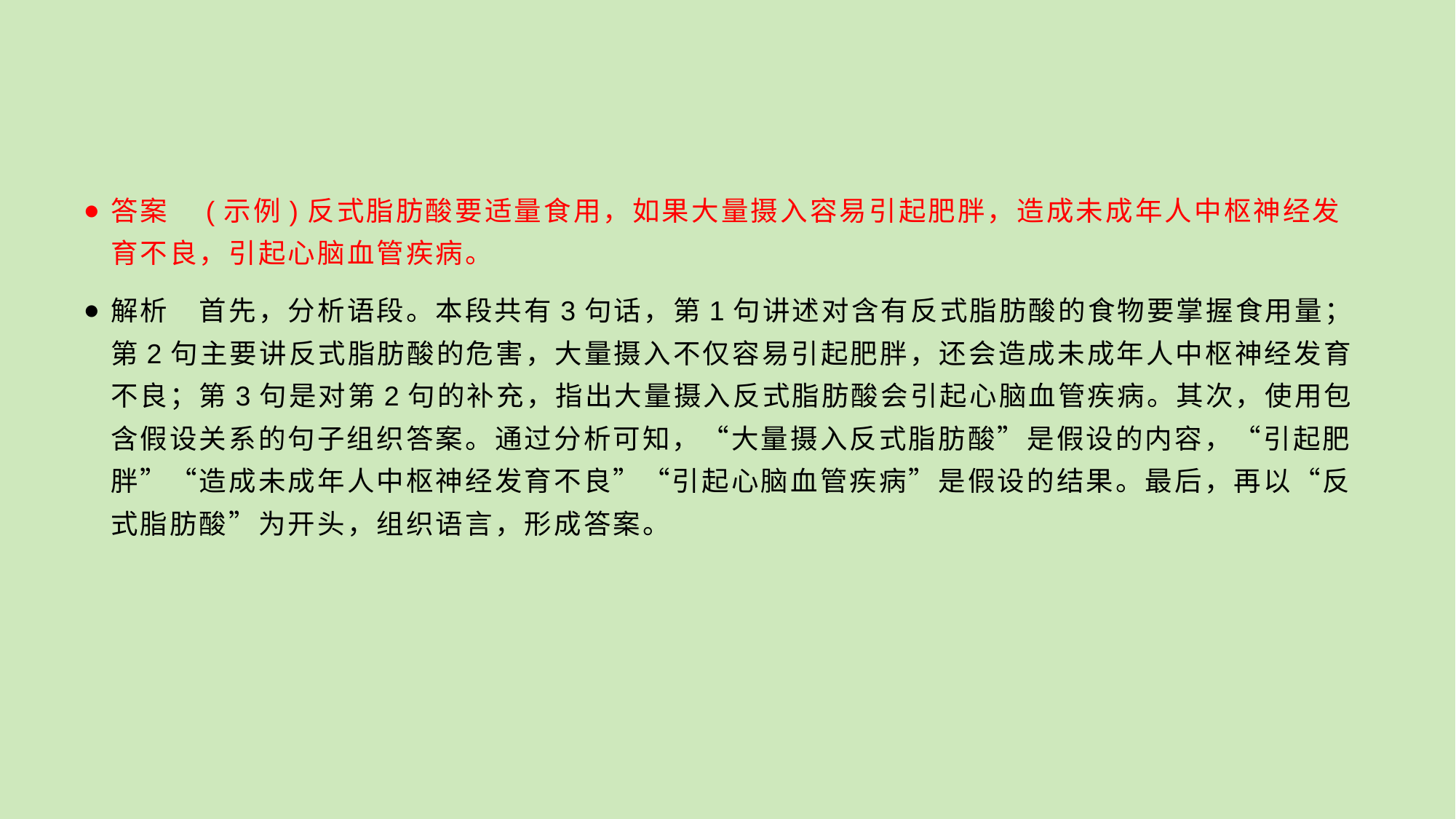

#
答案　(示例)反式脂肪酸要适量食用，如果大量摄入容易引起肥胖，造成未成年人中枢神经发育不良，引起心脑血管疾病。
解析　首先，分析语段。本段共有3句话，第1句讲述对含有反式脂肪酸的食物要掌握食用量；第2句主要讲反式脂肪酸的危害，大量摄入不仅容易引起肥胖，还会造成未成年人中枢神经发育不良；第3句是对第2句的补充，指出大量摄入反式脂肪酸会引起心脑血管疾病。其次，使用包含假设关系的句子组织答案。通过分析可知，“大量摄入反式脂肪酸”是假设的内容，“引起肥胖”“造成未成年人中枢神经发育不良”“引起心脑血管疾病”是假设的结果。最后，再以“反式脂肪酸”为开头，组织语言，形成答案。